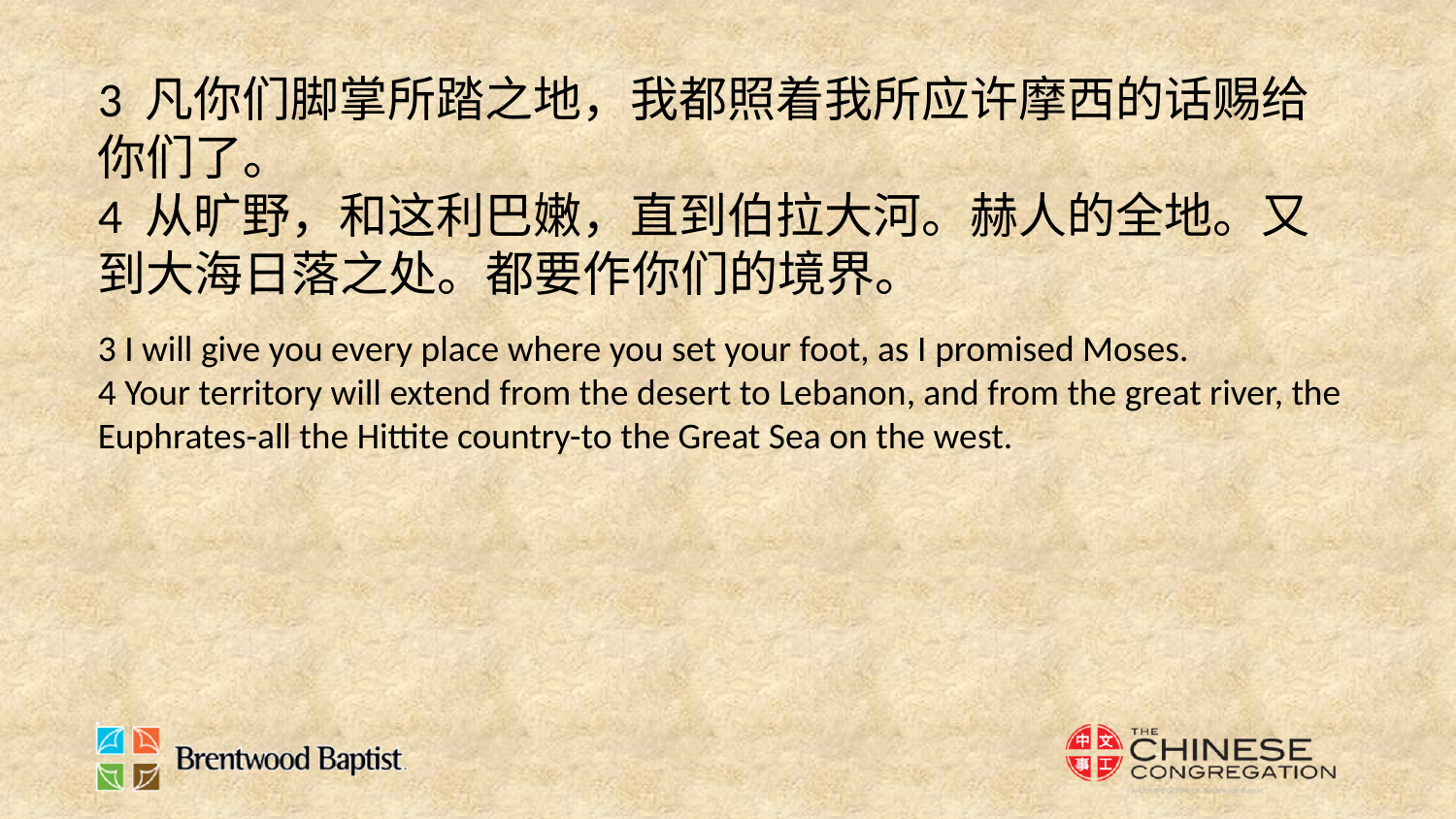

3 凡你们脚掌所踏之地，我都照着我所应许摩西的话赐给你们了。
4 从旷野，和这利巴嫩，直到伯拉大河。赫人的全地。又到大海日落之处。都要作你们的境界。

3 I will give you every place where you set your foot, as I promised Moses.
4 Your territory will extend from the desert to Lebanon, and from the great river, the Euphrates-all the Hittite country-to the Great Sea on the west.